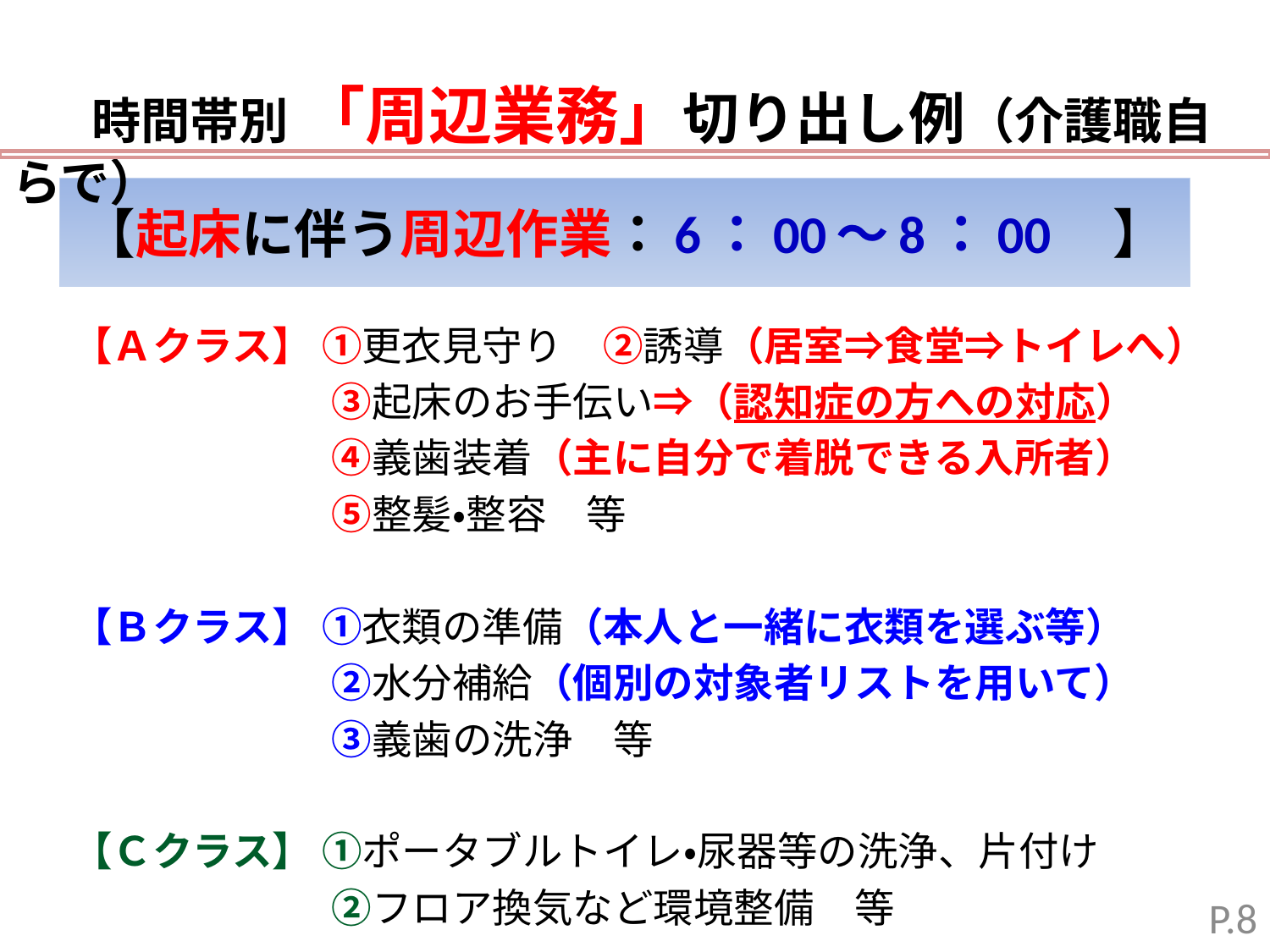

時間帯別 「周辺業務」切り出し例（介護職自らで）

# 【起床に伴う周辺作業：6：00～8：00　】
【Ａクラス】 ①更衣見守り　②誘導（居室⇒食堂⇒トイレへ）
　　　　　　  ③起床のお手伝い⇒（認知症の方への対応）
　　　　　  　④義歯装着（主に自分で着脱できる入所者）
　　　　　  　⑤整髪・整容　等

【Ｂクラス】 ①衣類の準備（本人と一緒に衣類を選ぶ等）
　　　　　 　 ②水分補給（個別の対象者リストを用いて）
　　　　　 　 ③義歯の洗浄　等

【Ｃクラス】 ①ポータブルトイレ・尿器等の洗浄、片付け
　　　　　  　②フロア換気など環境整備　等

P.8